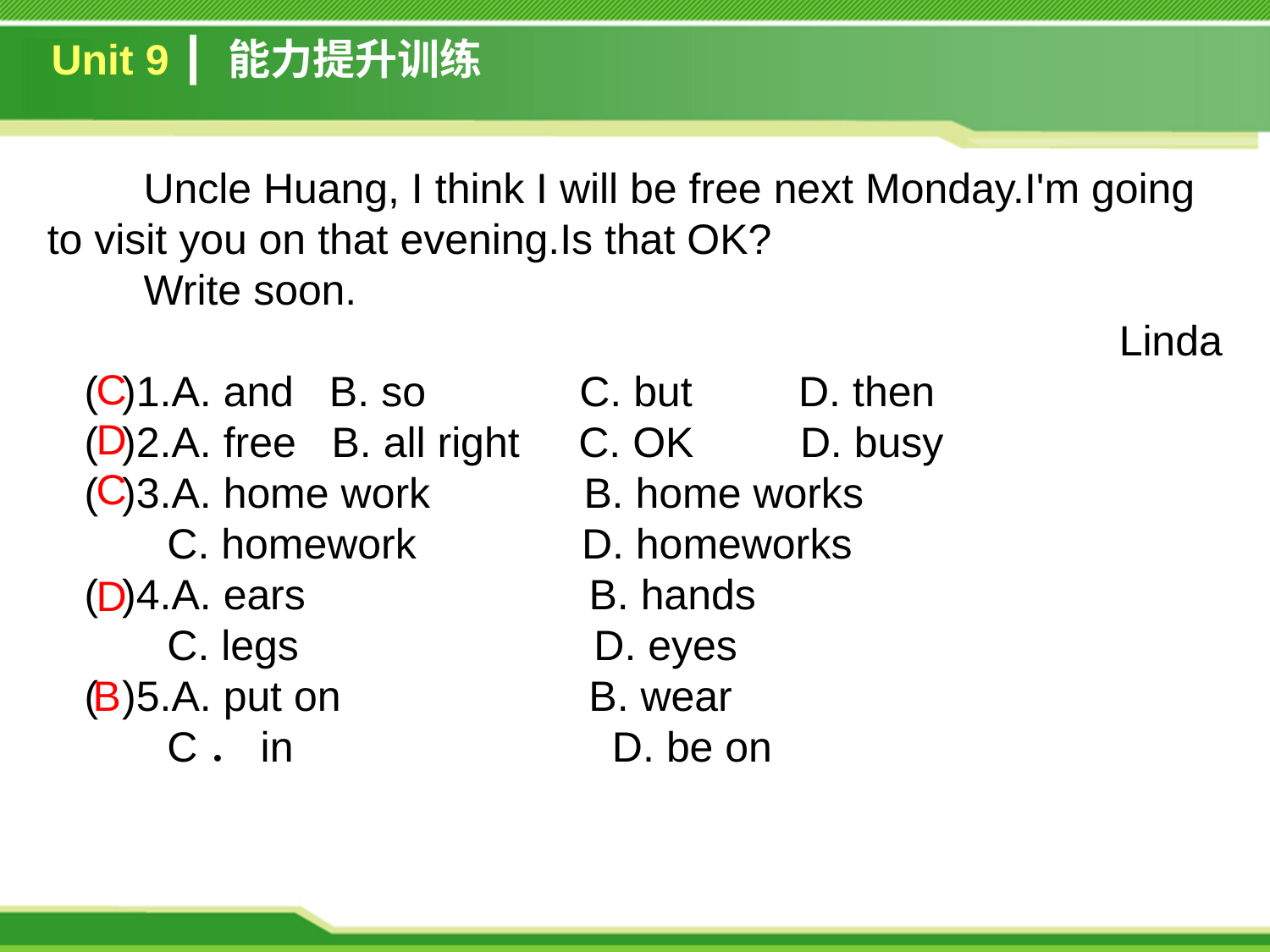

Unit 9 ┃ 能力提升训练
     Uncle Huang, I think I will be free next Monday.I'm going to visit you on that evening.Is that OK?
     Write soon.
                                      Linda
(  )1.A. and   B. so             C. but         D. then
(  )2.A. free   B. all right     C. OK         D. busy
(  )3.A. home work             B. home works
       C. homework              D. homeworks
(  )4.A. ears                        B. hands
       C. legs                         D. eyes
(  )5.A. put on                     B. wear
       C．in                           D. be on
C
D
C
D
 B